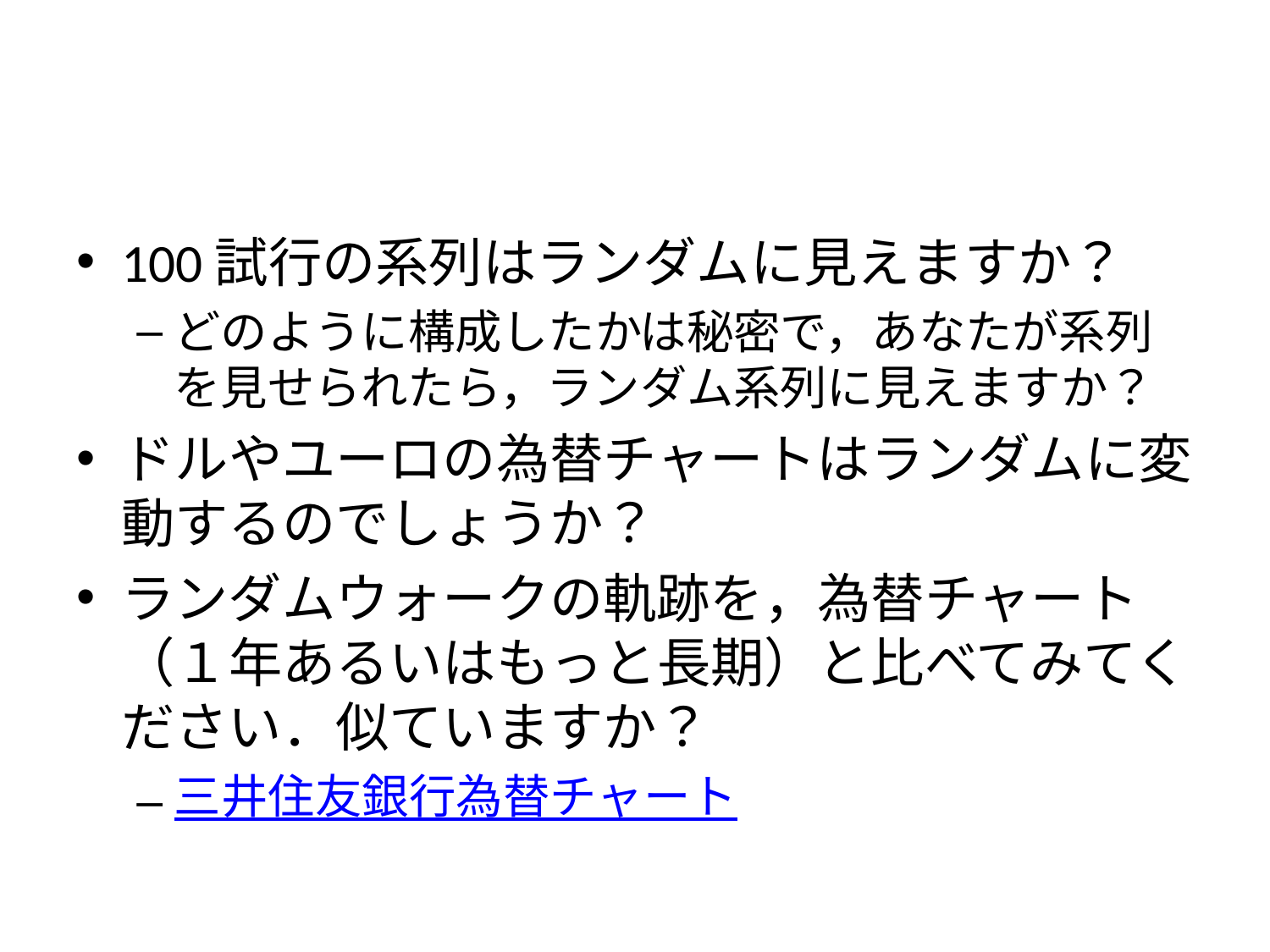

#
100試行の系列はランダムに見えますか？
どのように構成したかは秘密で，あなたが系列を見せられたら，ランダム系列に見えますか？
ドルやユーロの為替チャートはランダムに変動するのでしょうか？
ランダムウォークの軌跡を，為替チャート（１年あるいはもっと長期）と比べてみてください．似ていますか？
三井住友銀行為替チャート